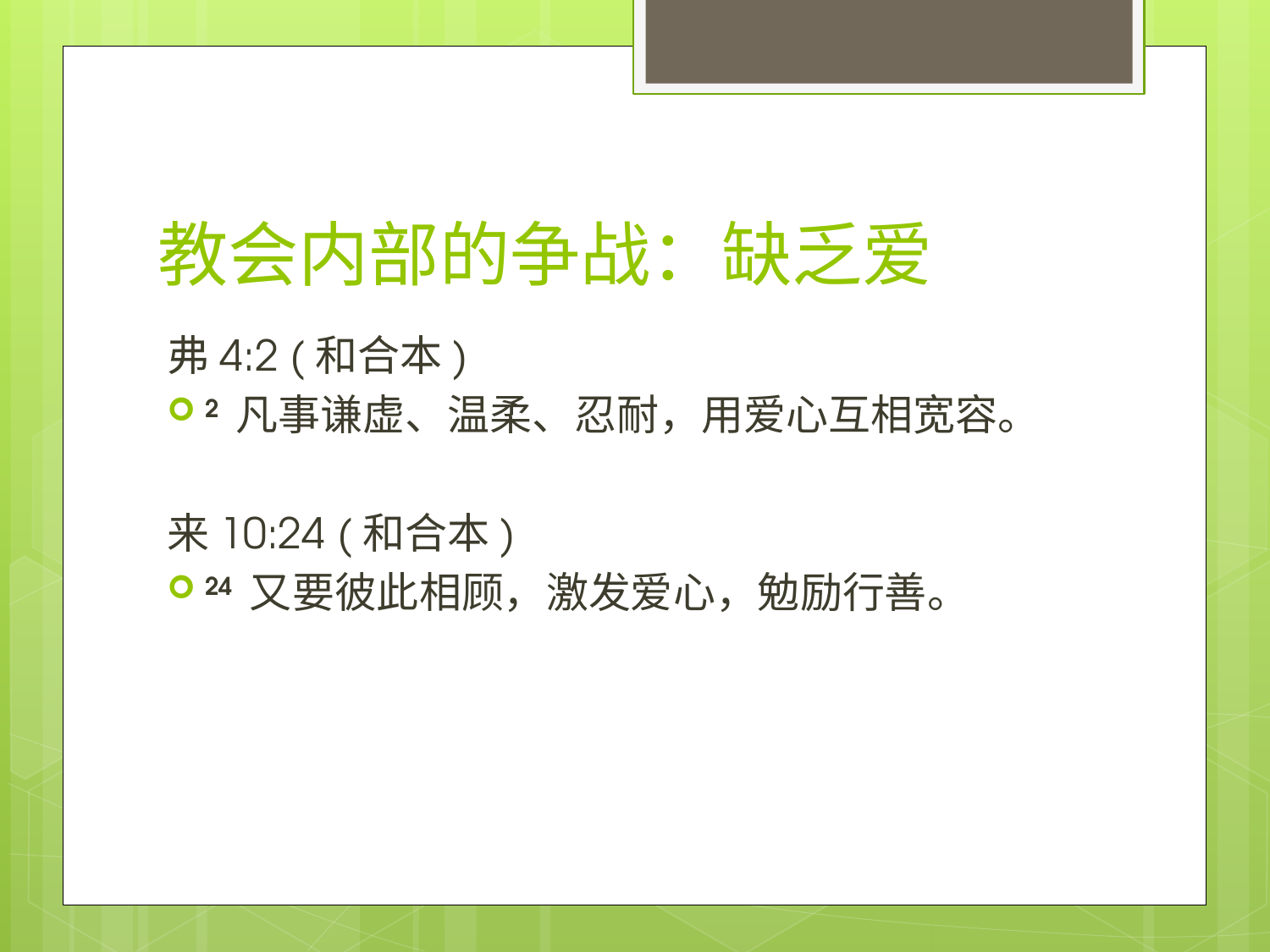

# 教会内部的争战：缺乏爱
弗4:2 (和合本)
2 凡事谦虚、温柔、忍耐，用爱心互相宽容。

来10:24 (和合本)
24 又要彼此相顾，激发爱心，勉励行善。